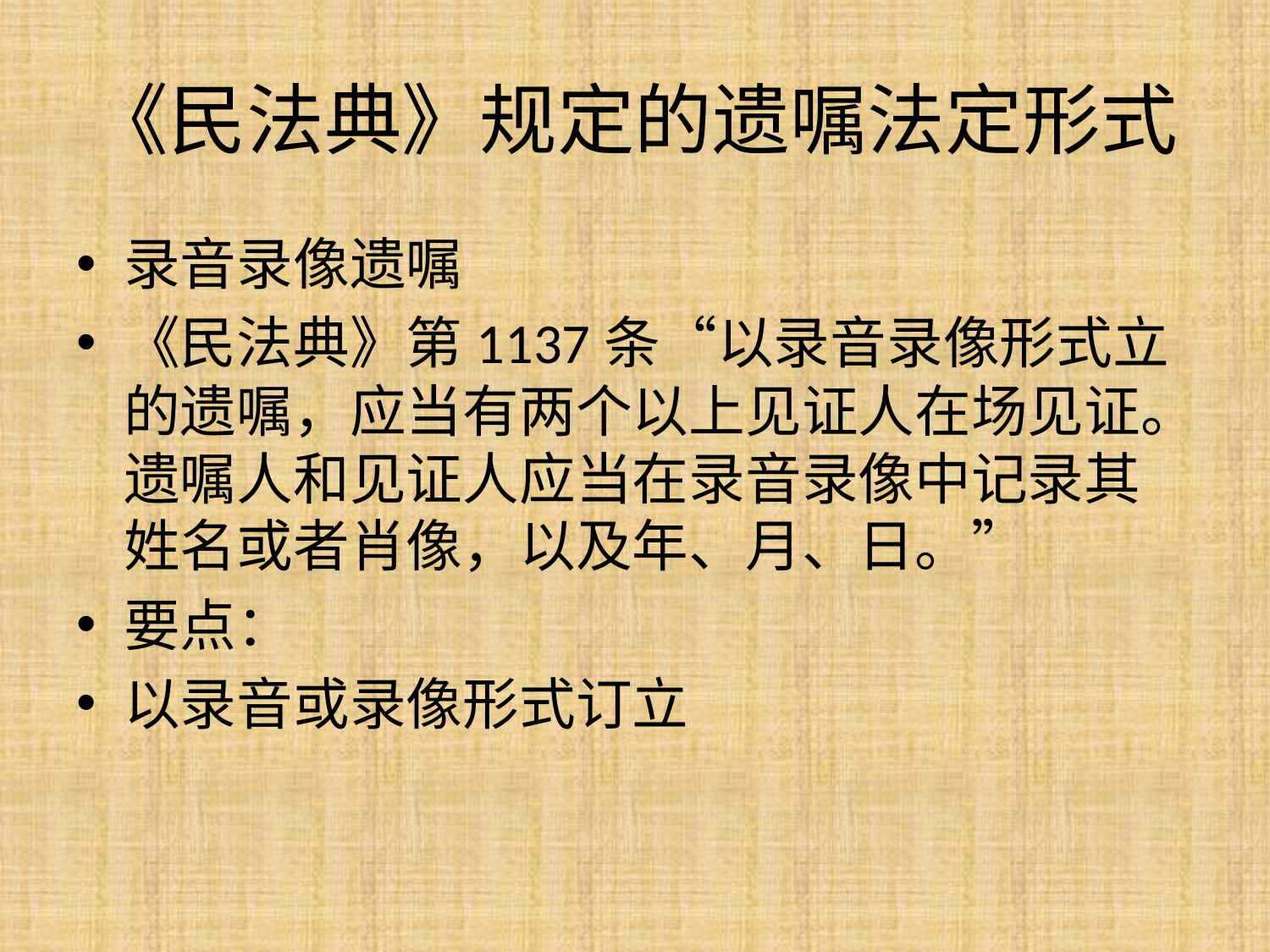

# 《民法典》规定的遗嘱法定形式
录音录像遗嘱
《民法典》第1137条“以录音录像形式立的遗嘱，应当有两个以上见证人在场见证。遗嘱人和见证人应当在录音录像中记录其姓名或者肖像，以及年、月、日。”
要点：
以录音或录像形式订立